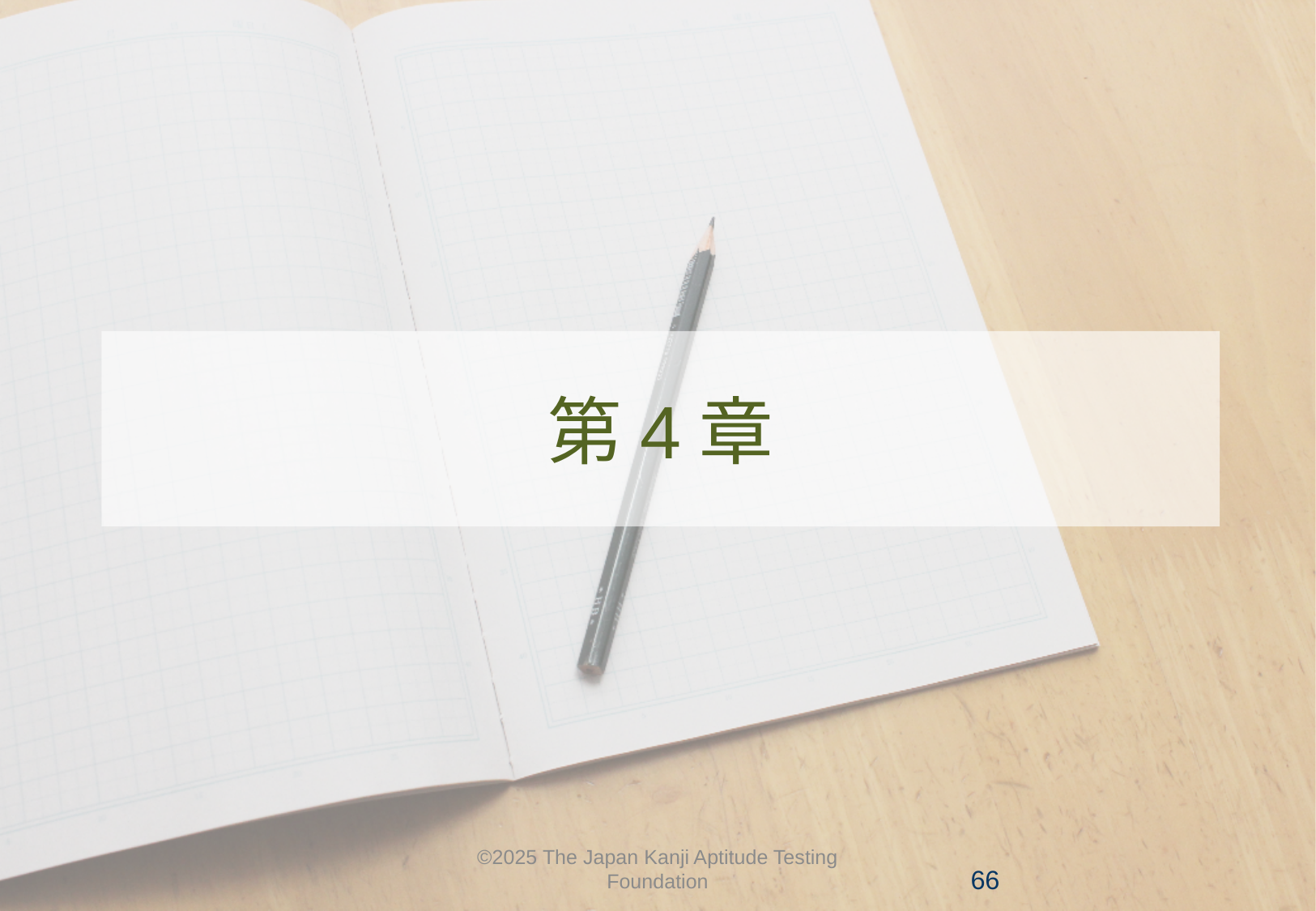

第4章
©2025 The Japan Kanji Aptitude Testing Foundation
66